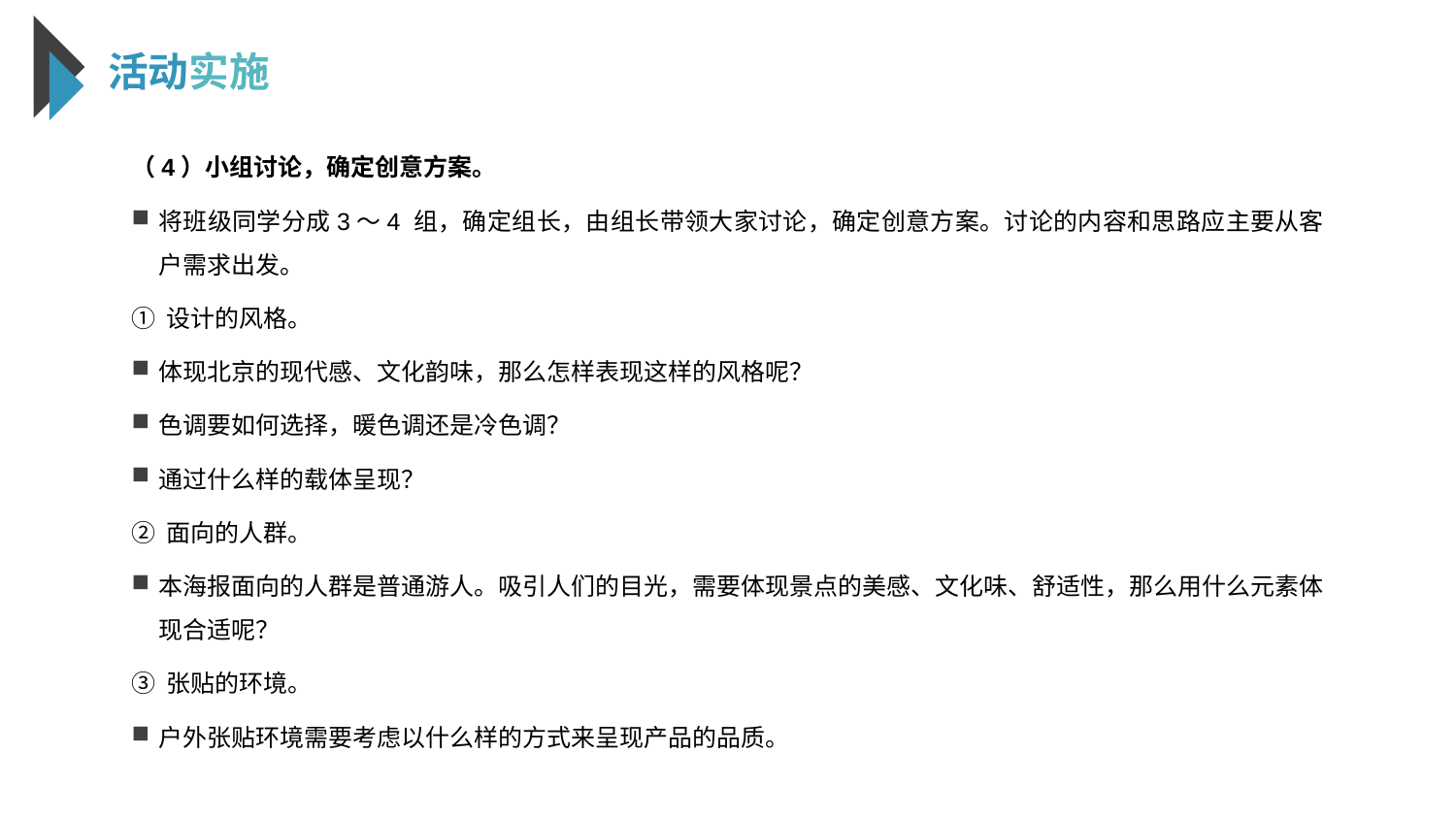

活动实施

（4）小组讨论，确定创意方案。
将班级同学分成3～4 组，确定组长，由组长带领大家讨论，确定创意方案。讨论的内容和思路应主要从客户需求出发。
① 设计的风格。
体现北京的现代感、文化韵味，那么怎样表现这样的风格呢？
色调要如何选择，暖色调还是冷色调？
通过什么样的载体呈现？
② 面向的人群。
本海报面向的人群是普通游人。吸引人们的目光，需要体现景点的美感、文化味、舒适性，那么用什么元素体现合适呢？
③ 张贴的环境。
户外张贴环境需要考虑以什么样的方式来呈现产品的品质。